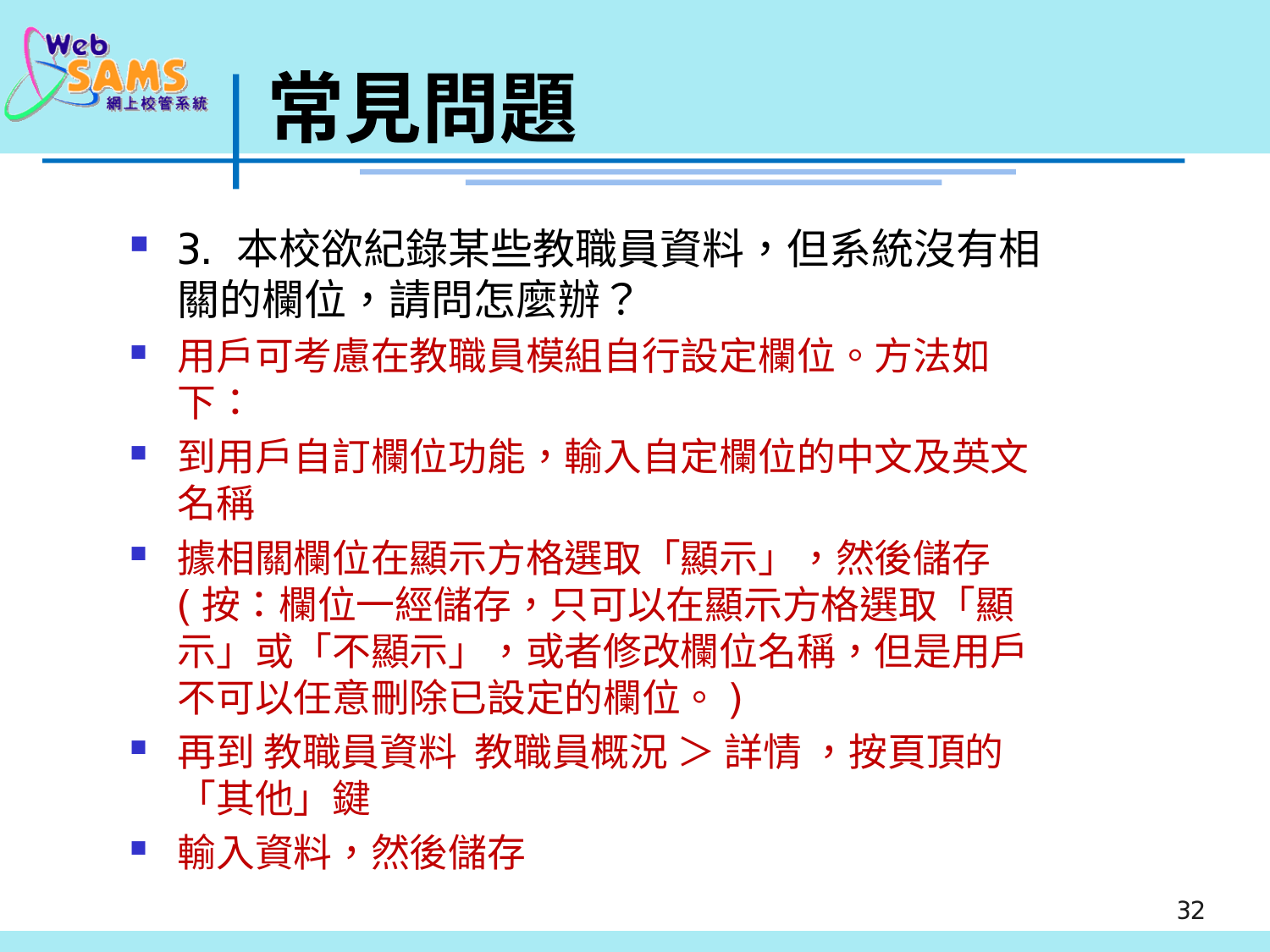

# 常見問題
3. 本校欲紀錄某些教職員資料，但系統沒有相關的欄位，請問怎麼辦？
用戶可考慮在教職員模組自行設定欄位。方法如下：
到用戶自訂欄位功能，輸入自定欄位的中文及英文名稱
據相關欄位在顯示方格選取「顯示」，然後儲存 (按：欄位一經儲存，只可以在顯示方格選取「顯示」或「不顯示」，或者修改欄位名稱，但是用戶不可以任意刪除已設定的欄位。)
再到 教職員資料  教職員概況 ＞ 詳情 ，按頁頂的「其他」鍵
輸入資料，然後儲存
32